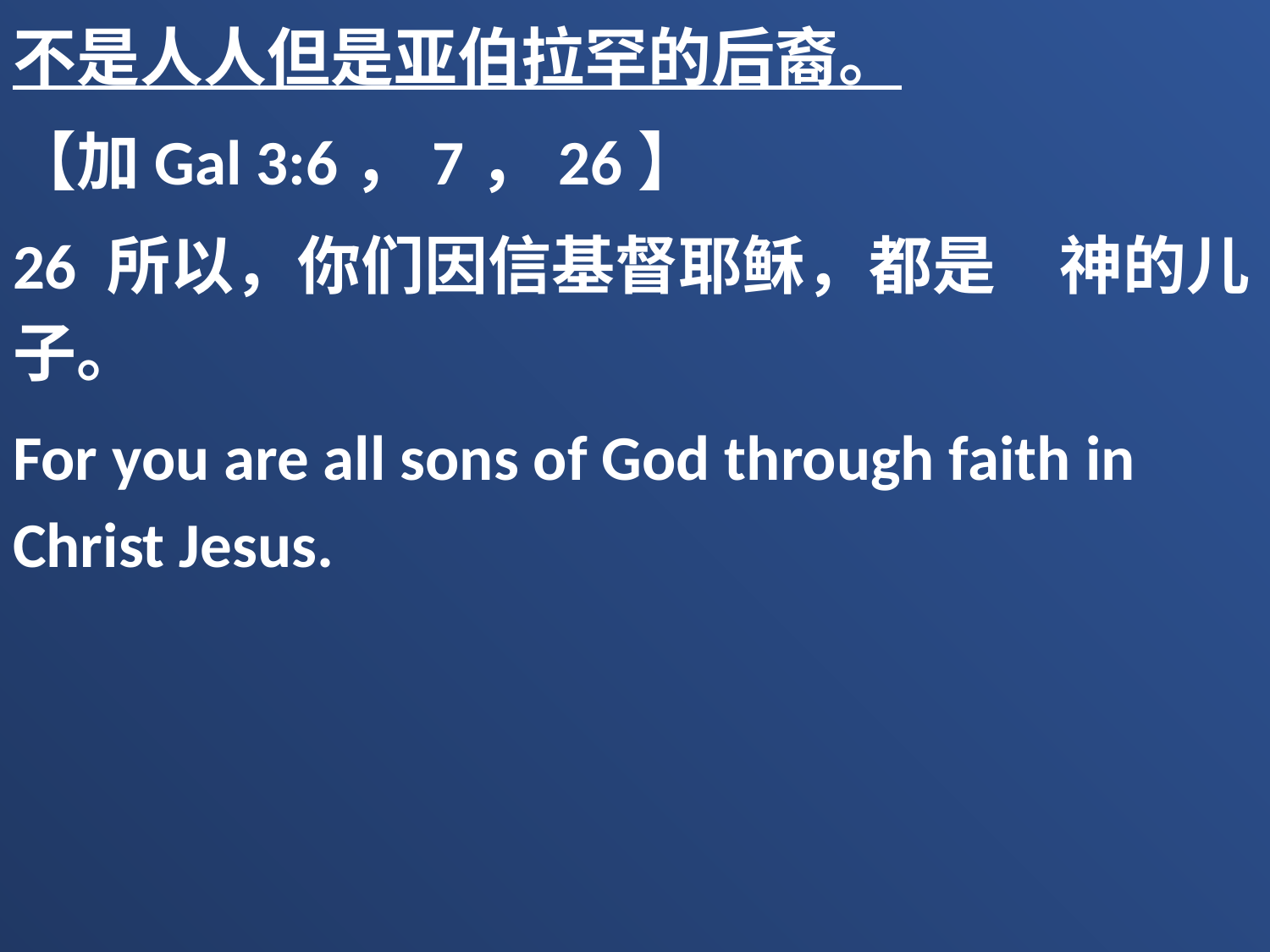

不是人人但是亚伯拉罕的后裔。
【加Gal 3:6，7，26】
26 所以，你们因信基督耶稣，都是　神的儿子。
For you are all sons of God through faith in Christ Jesus.